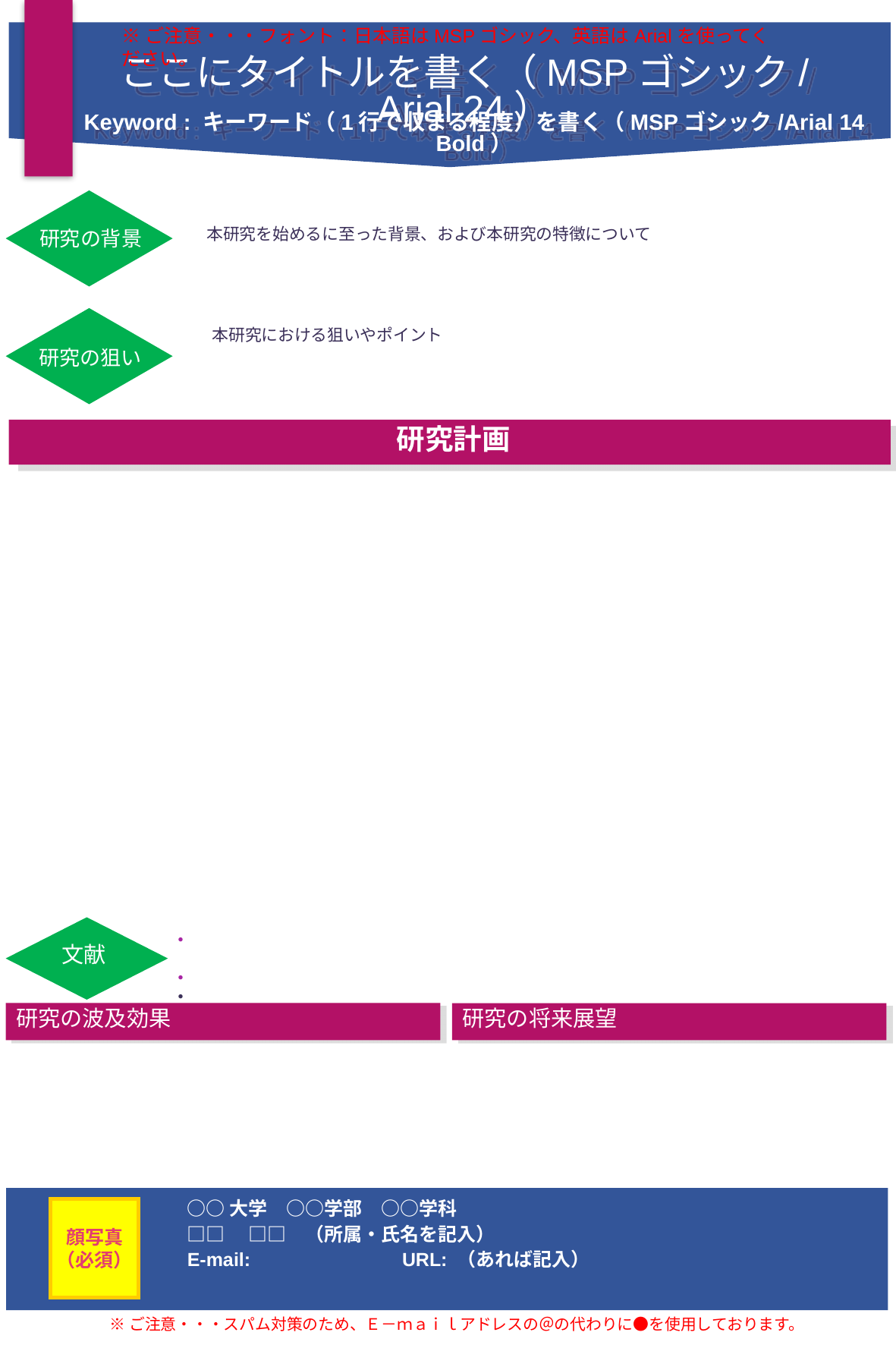

※ご注意・・・フォント：日本語はMSPゴシック、英語はArialを使ってください。
ここにタイトルを書く（MSPゴシック/Arial 24）
Keyword : キーワード（1行で収まる程度）を書く（MSPゴシック/Arial 14 Bold）
本研究を始めるに至った背景、および本研究の特徴について
本研究における狙いやポイント

←　この枠は目安ですので、作成に当たっては「書式－テキストボックス－線なし」にて削除してください。

○○大学　○○学部　○○学科
□□　□□　（所属・氏名を記入）
E-mail: 　　 　　　　　URL: （あれば記入）

※ご注意・・・スパム対策のため、Ｅ－ｍａｉｌアドレスの＠の代わりに●を使用しております。